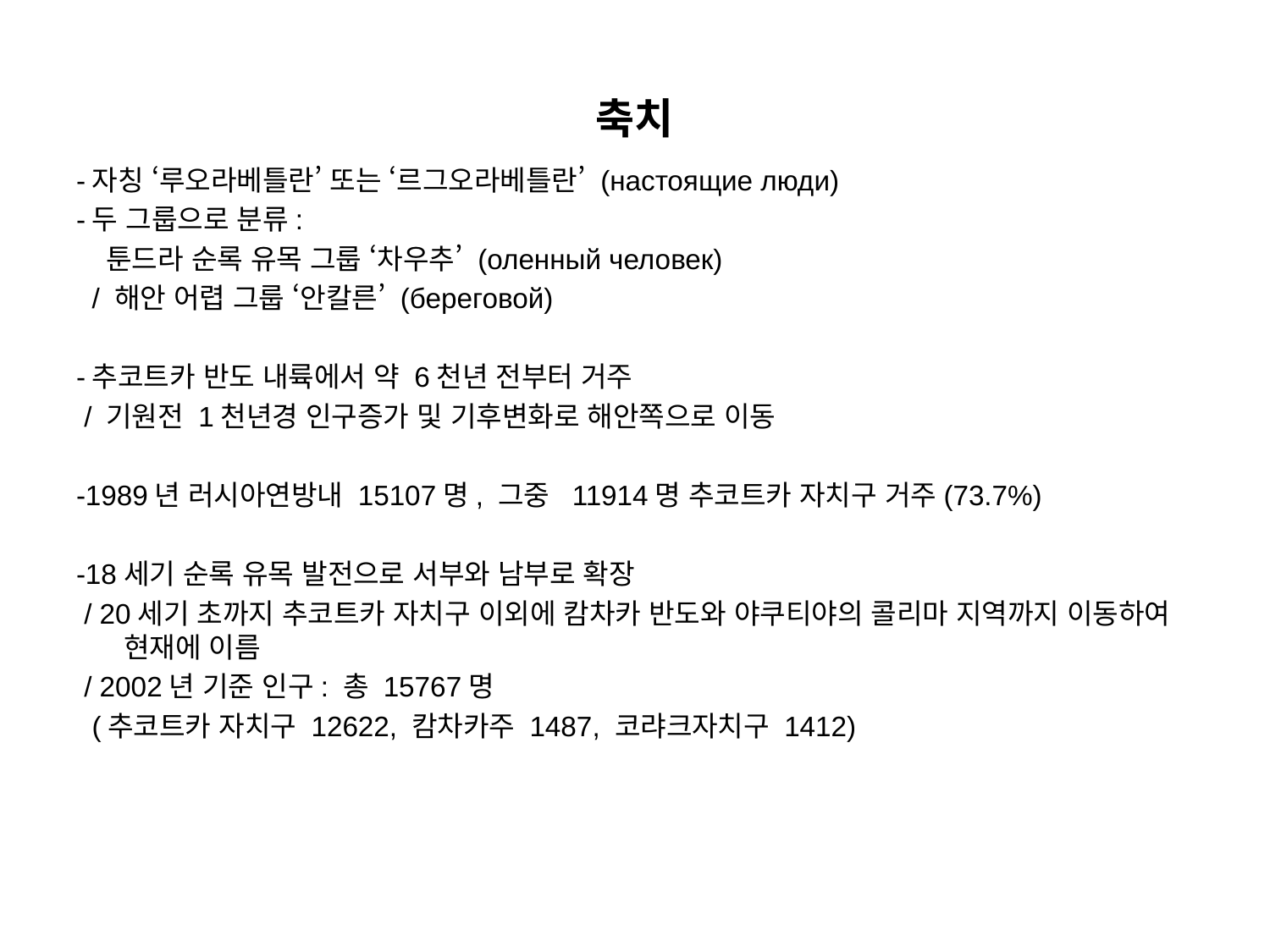

# 축치
-자칭 ‘루오라베틀란’ 또는 ‘르그오라베틀란’ (настоящие люди)
-두 그룹으로 분류:
   툰드라 순록 유목 그룹 ‘차우추’ (оленный человек)
  / 해안 어렵 그룹 ‘안칼른’ (береговой)

-추코트카 반도 내륙에서 약 6천년 전부터 거주
 / 기원전 1천년경 인구증가 및 기후변화로 해안쪽으로 이동

-1989년 러시아연방내 15107명, 그중  11914명 추코트카 자치구 거주(73.7%)

-18세기 순록 유목 발전으로 서부와 남부로 확장
 / 20세기 초까지 추코트카 자치구 이외에 캄차카 반도와 야쿠티야의 콜리마 지역까지 이동하여 현재에 이름
 / 2002년 기준 인구: 총 15767명
  (추코트카 자치구 12622, 캄차카주 1487, 코랴크자치구 1412)